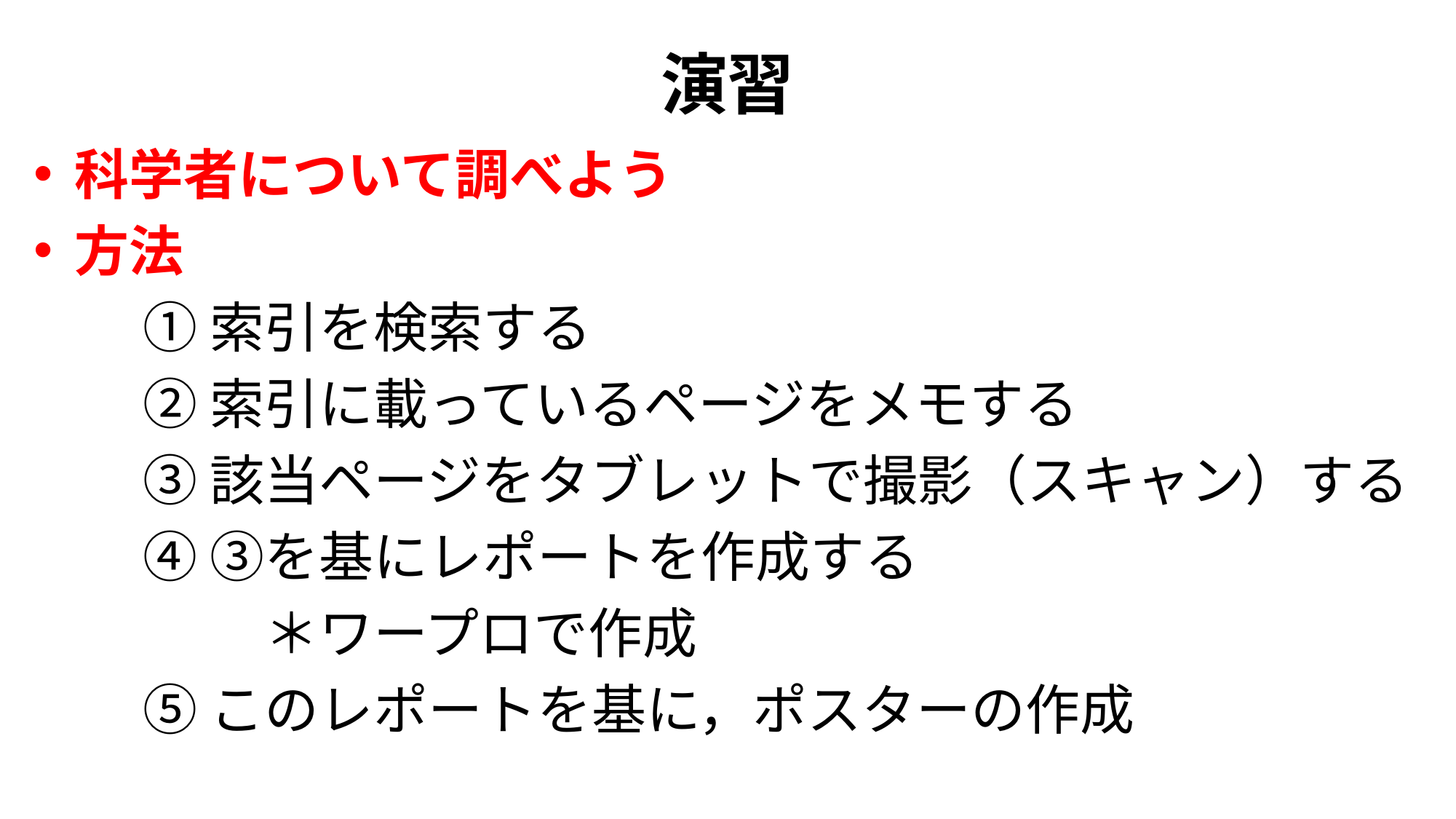

# 演習
科学者について調べよう
方法
　　① 索引を検索する
　　② 索引に載っているページをメモする
　　③ 該当ページをタブレットで撮影（スキャン）する
　　④ ③を基にレポートを作成する
　　　　 ＊ワープロで作成
　　⑤ このレポートを基に，ポスターの作成